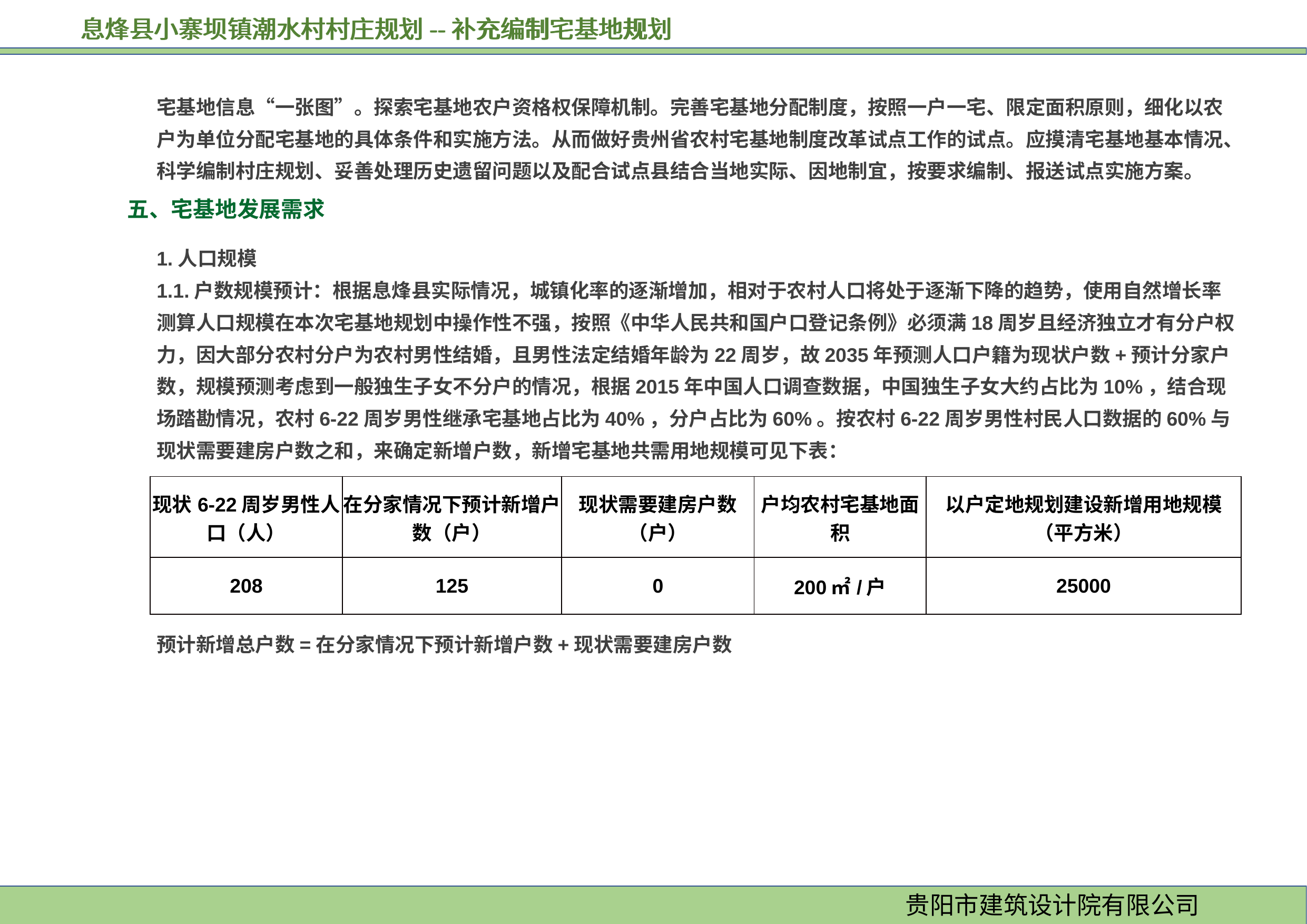

息烽县小寨坝镇潮水村村庄规划--补充编制宅基地规划

宅基地信息“一张图”。探索宅基地农户资格权保障机制。完善宅基地分配制度，按照一户一宅、限定面积原则，细化以农户为单位分配宅基地的具体条件和实施方法。从而做好贵州省农村宅基地制度改革试点工作的试点。应摸清宅基地基本情况、科学编制村庄规划、妥善处理历史遗留问题以及配合试点县结合当地实际、因地制宜，按要求编制、报送试点实施方案。
五、宅基地发展需求
1.人口规模
1.1.户数规模预计：根据息烽县实际情况，城镇化率的逐渐增加，相对于农村人口将处于逐渐下降的趋势，使用自然增长率测算人口规模在本次宅基地规划中操作性不强，按照《中华人民共和国户口登记条例》必须满18周岁且经济独立才有分户权力，因大部分农村分户为农村男性结婚，且男性法定结婚年龄为22周岁，故2035年预测人口户籍为现状户数+预计分家户数，规模预测考虑到一般独生子女不分户的情况，根据2015年中国人口调查数据，中国独生子女大约占比为10%，结合现场踏勘情况，农村6-22周岁男性继承宅基地占比为40%，分户占比为60%。按农村6-22周岁男性村民人口数据的60%与现状需要建房户数之和，来确定新增户数，新增宅基地共需用地规模可见下表：
| 现状6-22周岁男性人口（人） | 在分家情况下预计新增户数（户） | 现状需要建房户数（户） | 户均农村宅基地面积 | 以户定地规划建设新增用地规模（平方米） |
| --- | --- | --- | --- | --- |
| 208 | 125 | 0 | 200㎡/户 | 25000 |
预计新增总户数=在分家情况下预计新增户数+现状需要建房户数

贵阳市建筑设计院有限公司